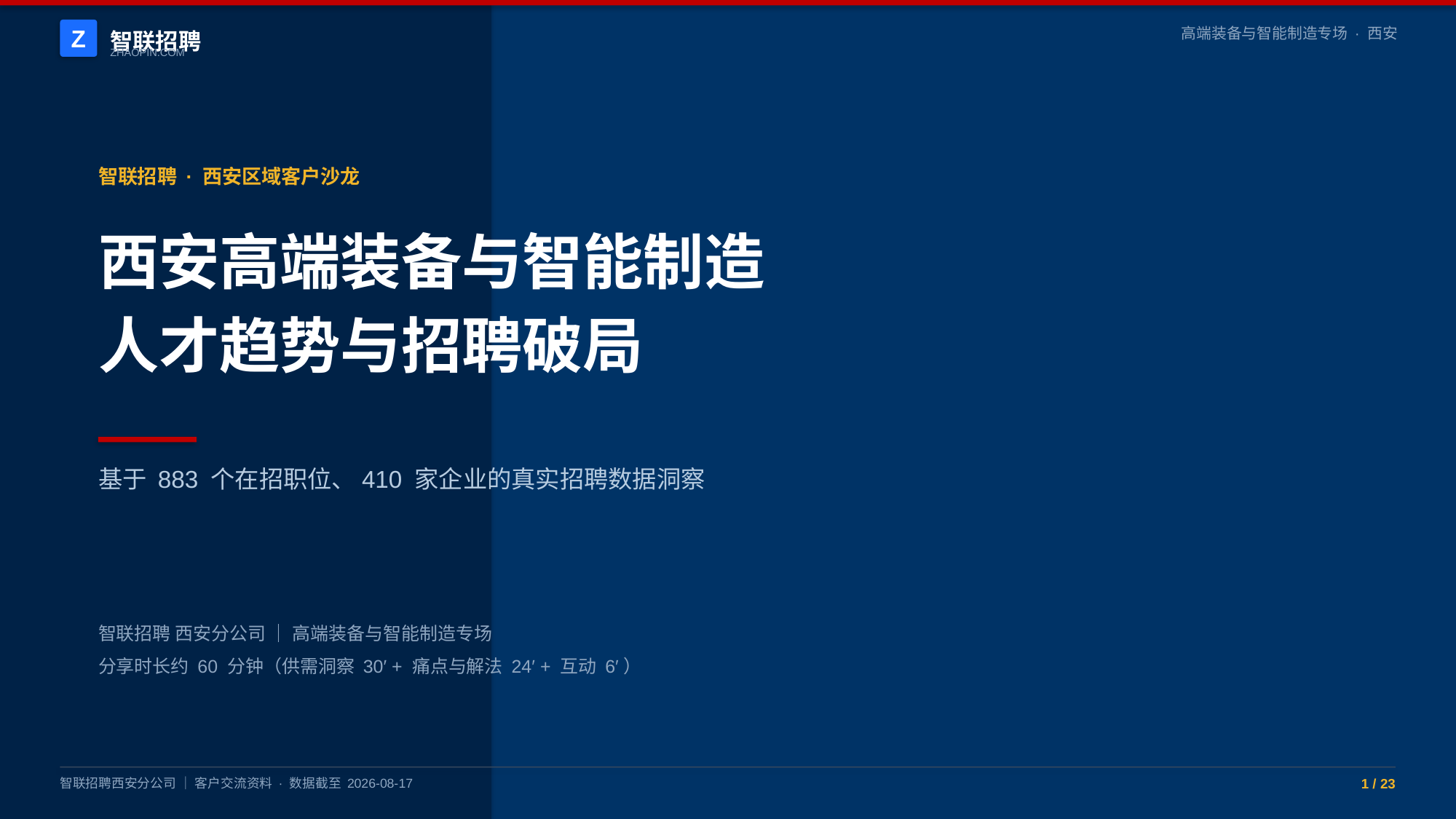

智联招聘
Z
高端装备与智能制造专场 · 西安
ZHAOPIN.COM
智联招聘 · 西安区域客户沙龙
西安高端装备与智能制造
人才趋势与招聘破局

基于 883 个在招职位、410 家企业的真实招聘数据洞察
智联招聘 西安分公司 ｜ 高端装备与智能制造专场
分享时长约 60 分钟（供需洞察 30′ + 痛点与解法 24′ + 互动 6′）

智联招聘西安分公司 ｜ 客户交流资料 · 数据截至 2026-08-17
1 / 23